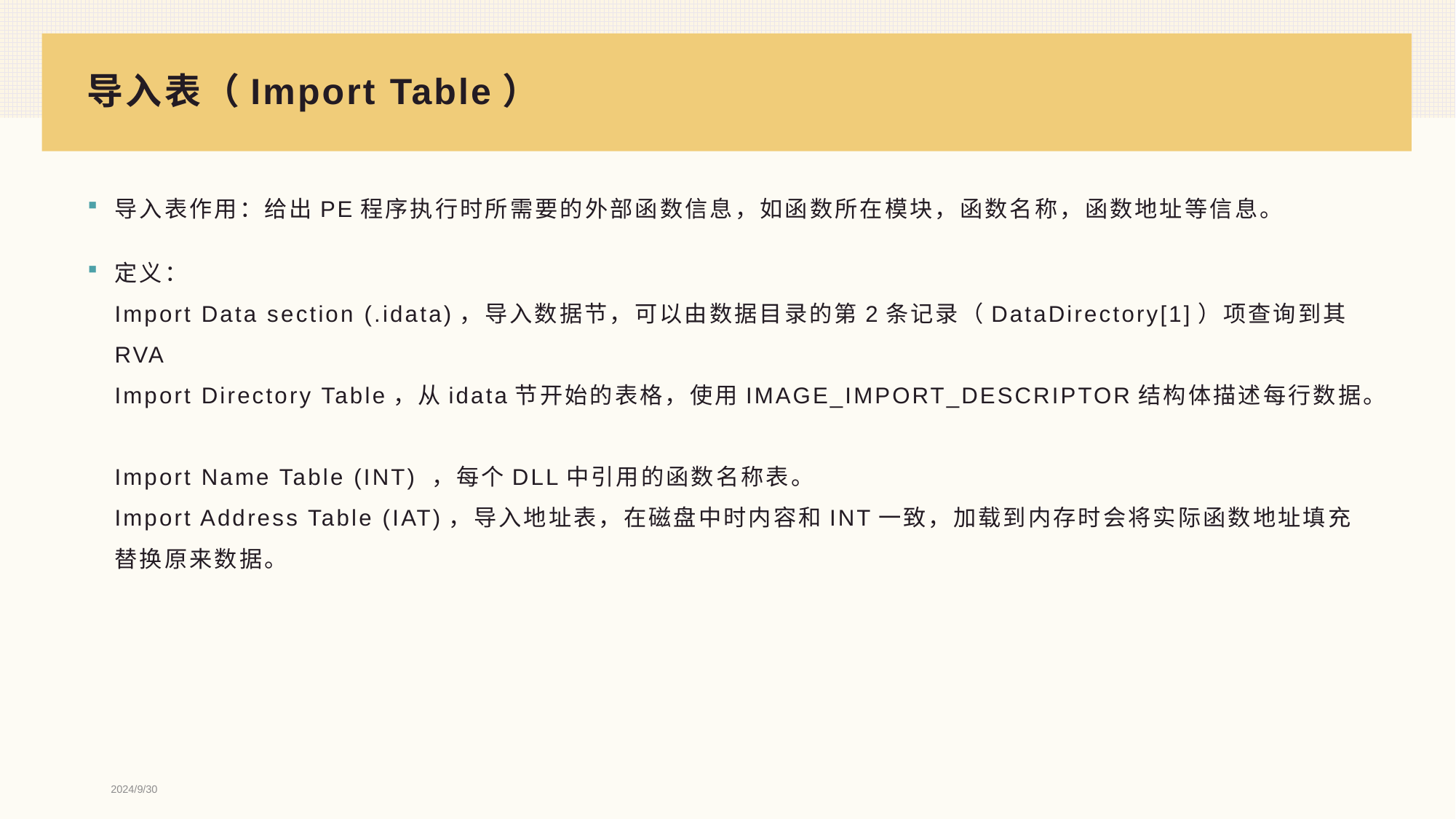

# 导入表（Import Table）
导入表作用：给出PE程序执行时所需要的外部函数信息，如函数所在模块，函数名称，函数地址等信息。
定义：
Import Data section (.idata)，导入数据节，可以由数据目录的第2条记录（DataDirectory[1]）项查询到其RVA
Import Directory Table，从idata节开始的表格，使用IMAGE_IMPORT_DESCRIPTOR结构体描述每行数据。
Import Name Table (INT) ，每个DLL中引用的函数名称表。
Import Address Table (IAT)，导入地址表，在磁盘中时内容和INT一致，加载到内存时会将实际函数地址填充替换原来数据。
2024/9/30